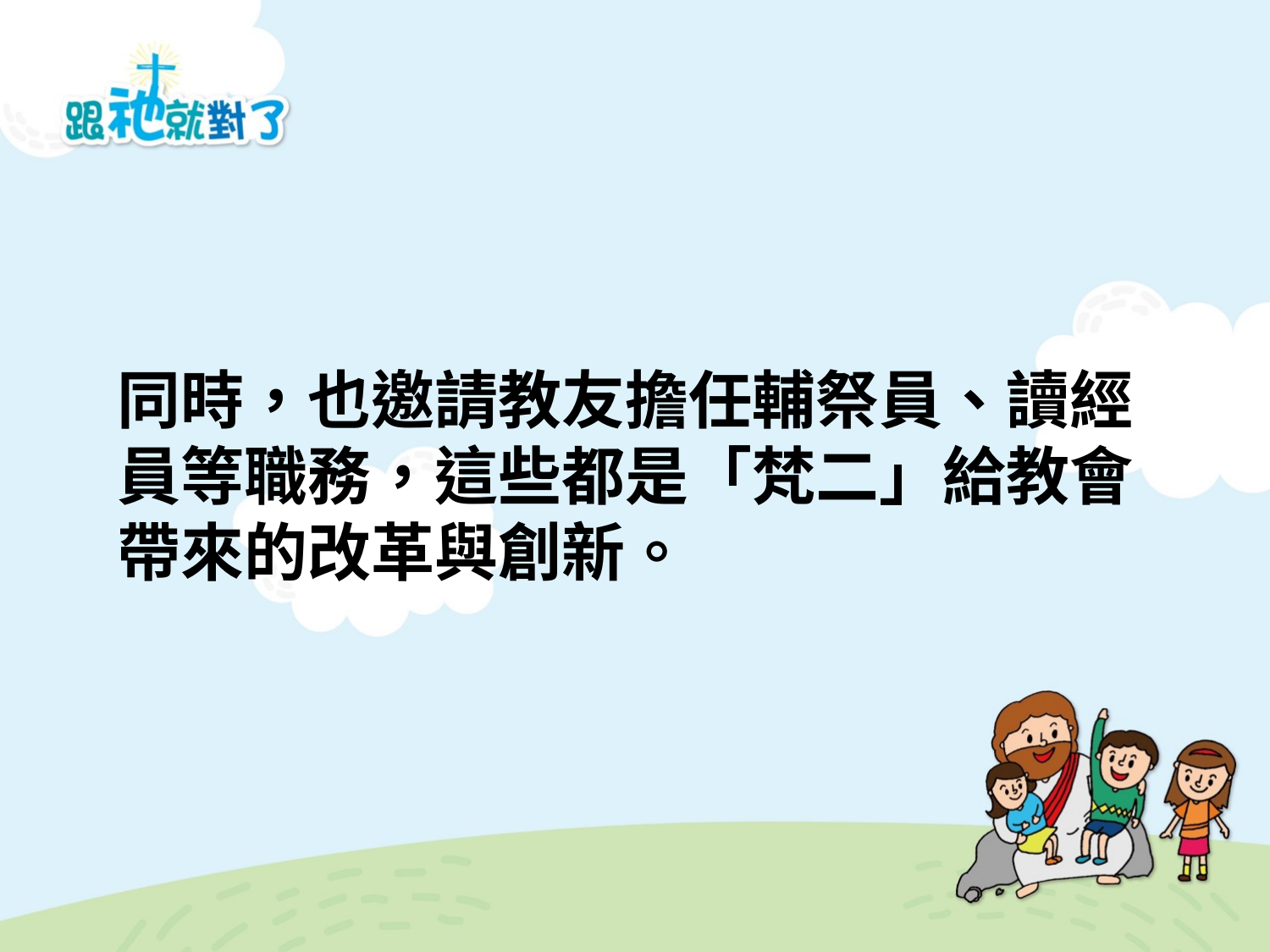

同時，也邀請教友擔任輔祭員、讀經員等職務，這些都是「梵二」給教會帶來的改革與創新。